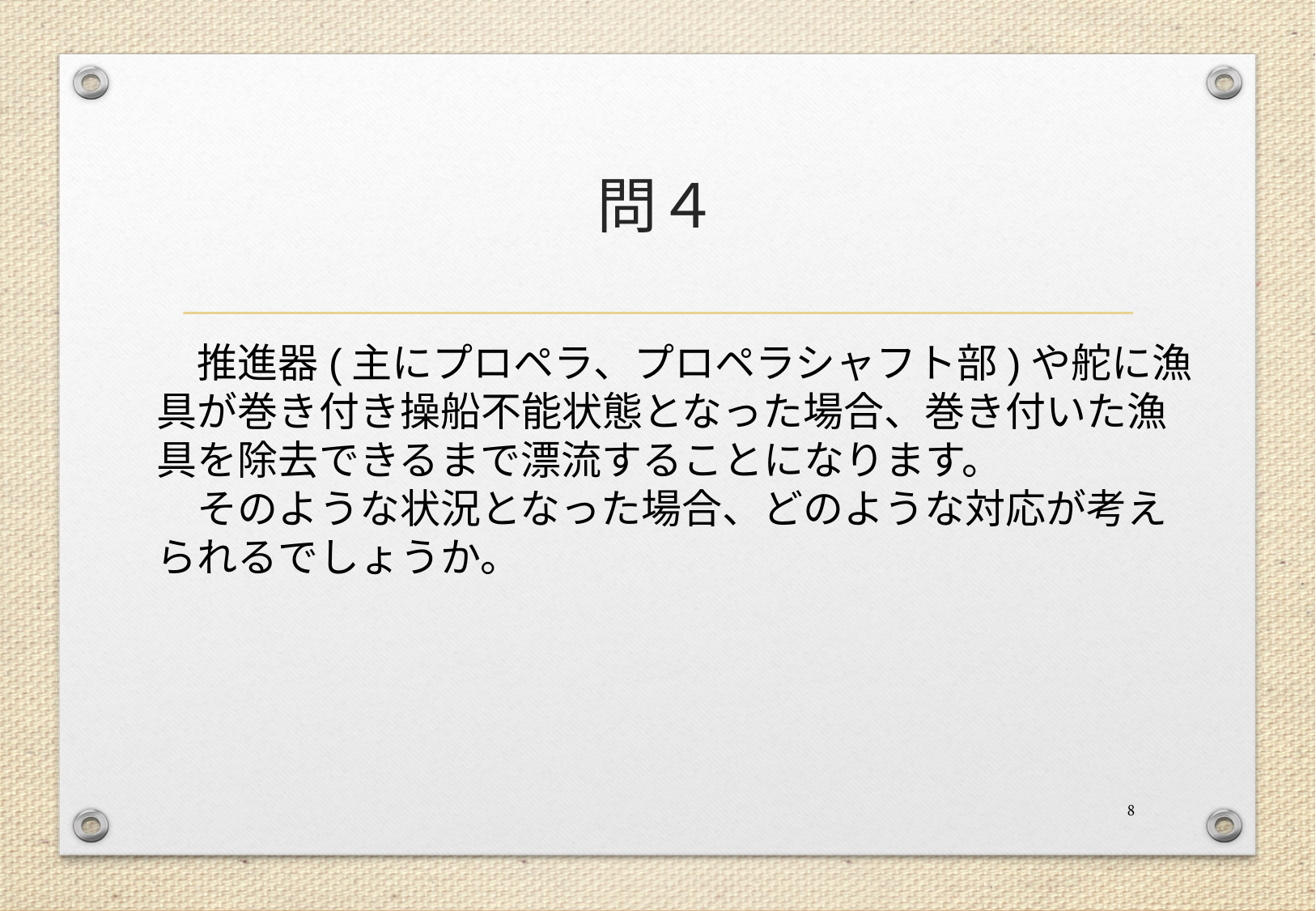

# 問４
　推進器(主にプロペラ、プロペラシャフト部)や舵に漁具が巻き付き操船不能状態となった場合、巻き付いた漁具を除去できるまで漂流することになります。
　そのような状況となった場合、どのような対応が考えられるでしょうか。
8